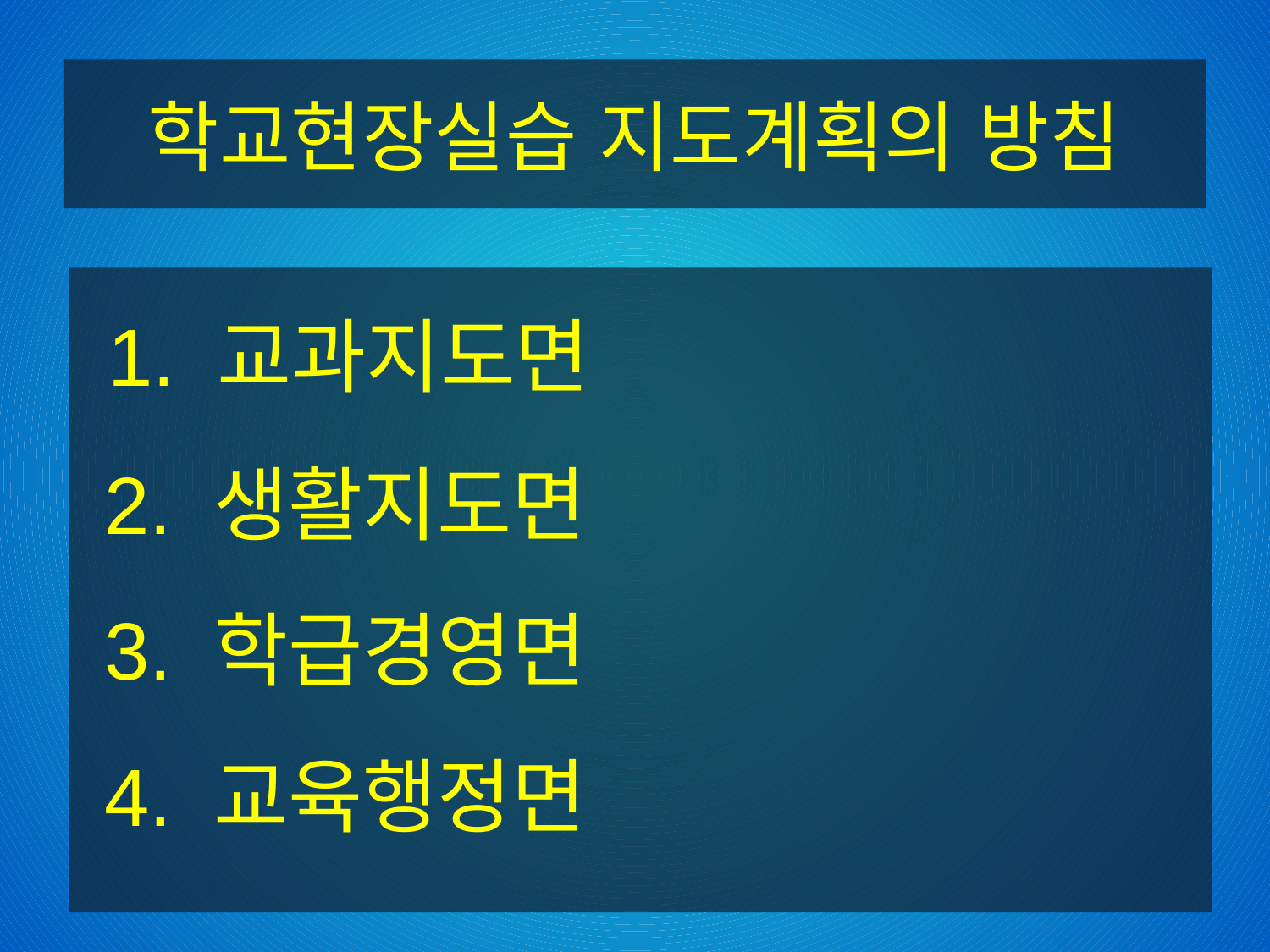

학교현장실습 지도계획의 방침
 1. 교과지도면
 2. 생활지도면
 3. 학급경영면
 4. 교육행정면